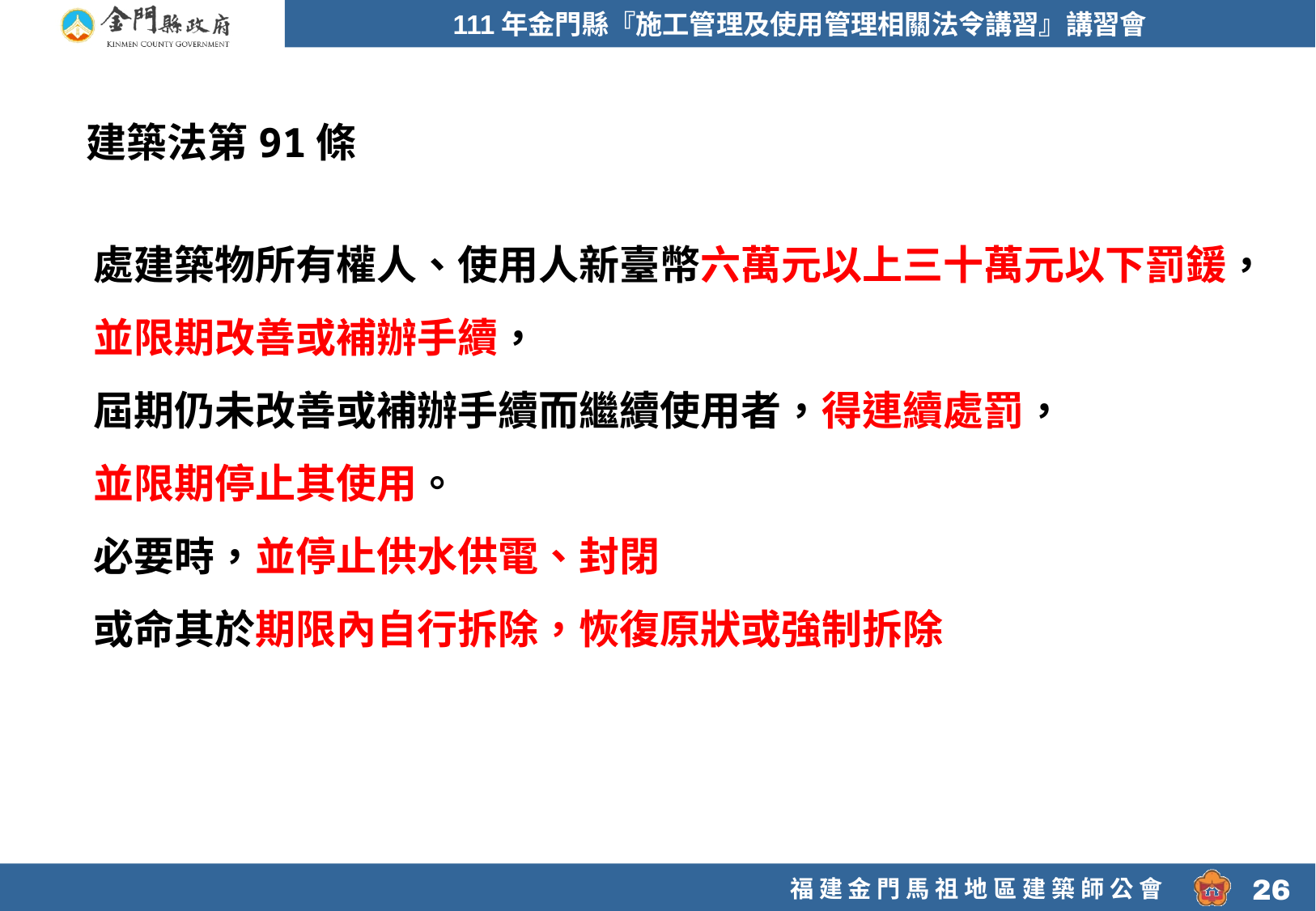

建築法第91條
處建築物所有權人、使用人新臺幣六萬元以上三十萬元以下罰鍰，並限期改善或補辦手續，
屆期仍未改善或補辦手續而繼續使用者，得連續處罰，
並限期停止其使用。
必要時，並停止供水供電、封閉
或命其於期限內自行拆除，恢復原狀或強制拆除

26